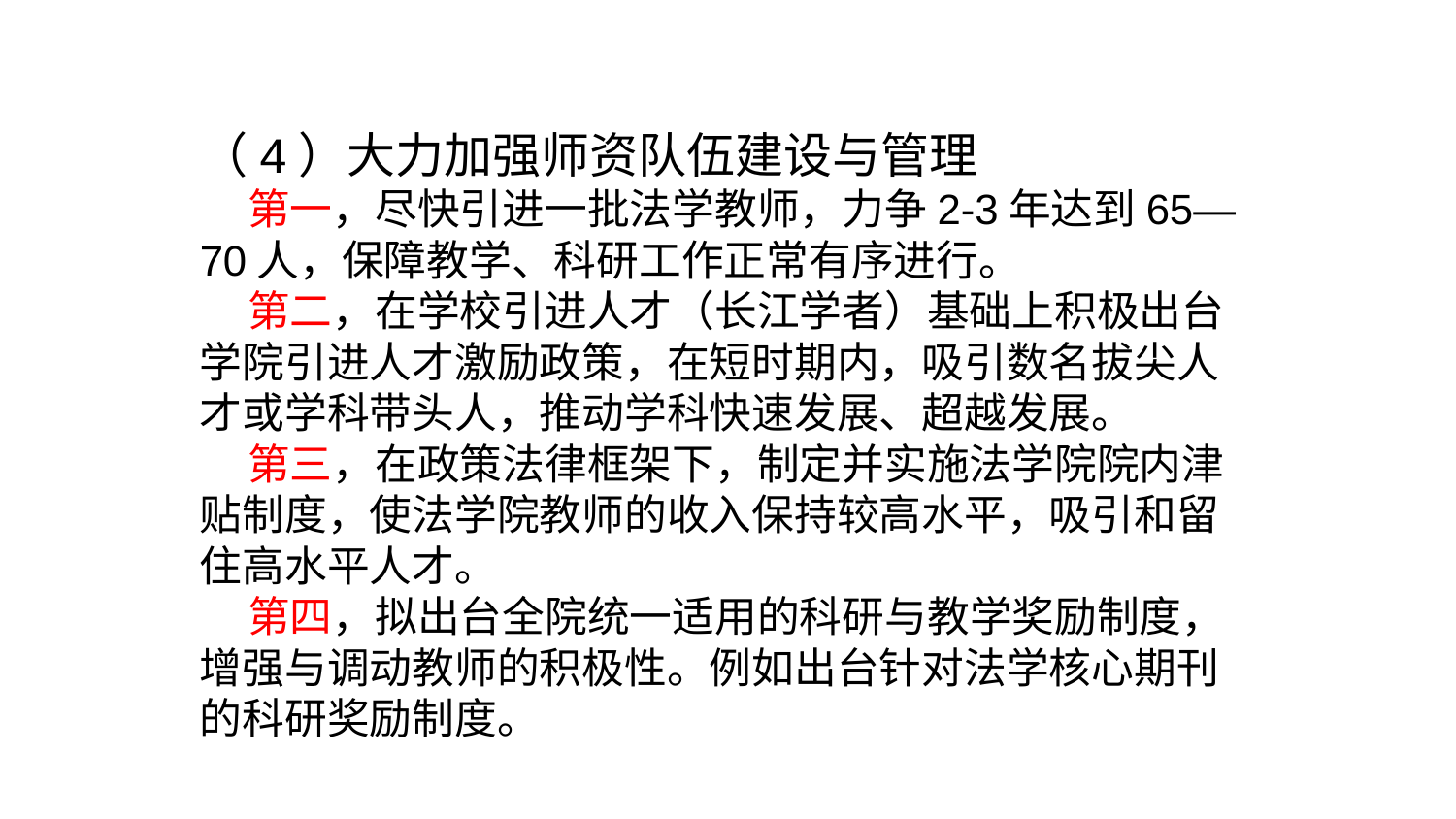

（4）大力加强师资队伍建设与管理
    第一，尽快引进一批法学教师，力争2-3年达到65—70人，保障教学、科研工作正常有序进行。
    第二，在学校引进人才（长江学者）基础上积极出台学院引进人才激励政策，在短时期内，吸引数名拔尖人才或学科带头人，推动学科快速发展、超越发展。
    第三，在政策法律框架下，制定并实施法学院院内津贴制度，使法学院教师的收入保持较高水平，吸引和留住高水平人才。
    第四，拟出台全院统一适用的科研与教学奖励制度，增强与调动教师的积极性。例如出台针对法学核心期刊的科研奖励制度。